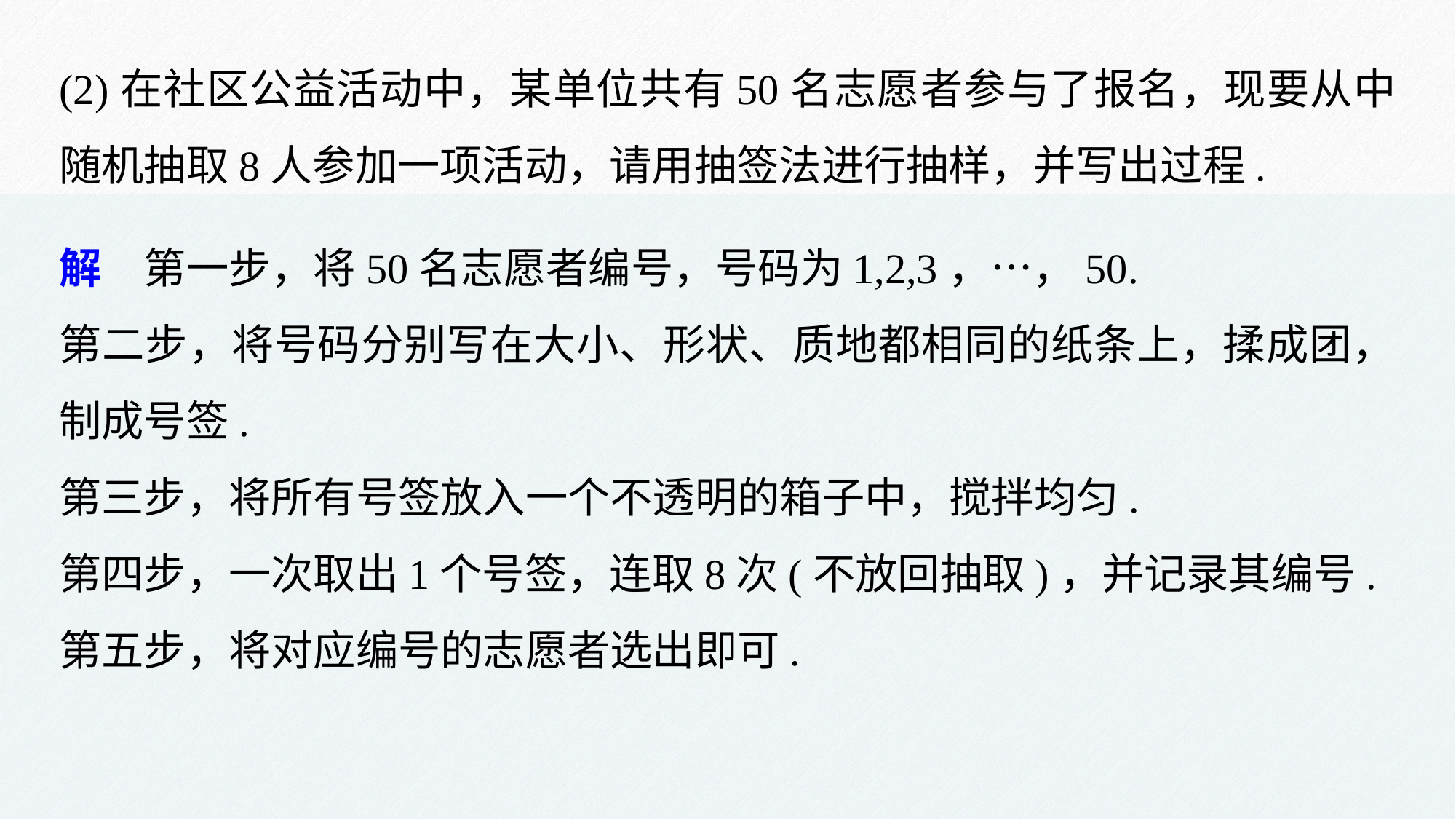

(2)在社区公益活动中，某单位共有50名志愿者参与了报名，现要从中随机抽取8人参加一项活动，请用抽签法进行抽样，并写出过程.
解　第一步，将50名志愿者编号，号码为1,2,3，…，50.
第二步，将号码分别写在大小、形状、质地都相同的纸条上，揉成团，制成号签.
第三步，将所有号签放入一个不透明的箱子中，搅拌均匀.
第四步，一次取出1个号签，连取8次(不放回抽取)，并记录其编号.
第五步，将对应编号的志愿者选出即可.